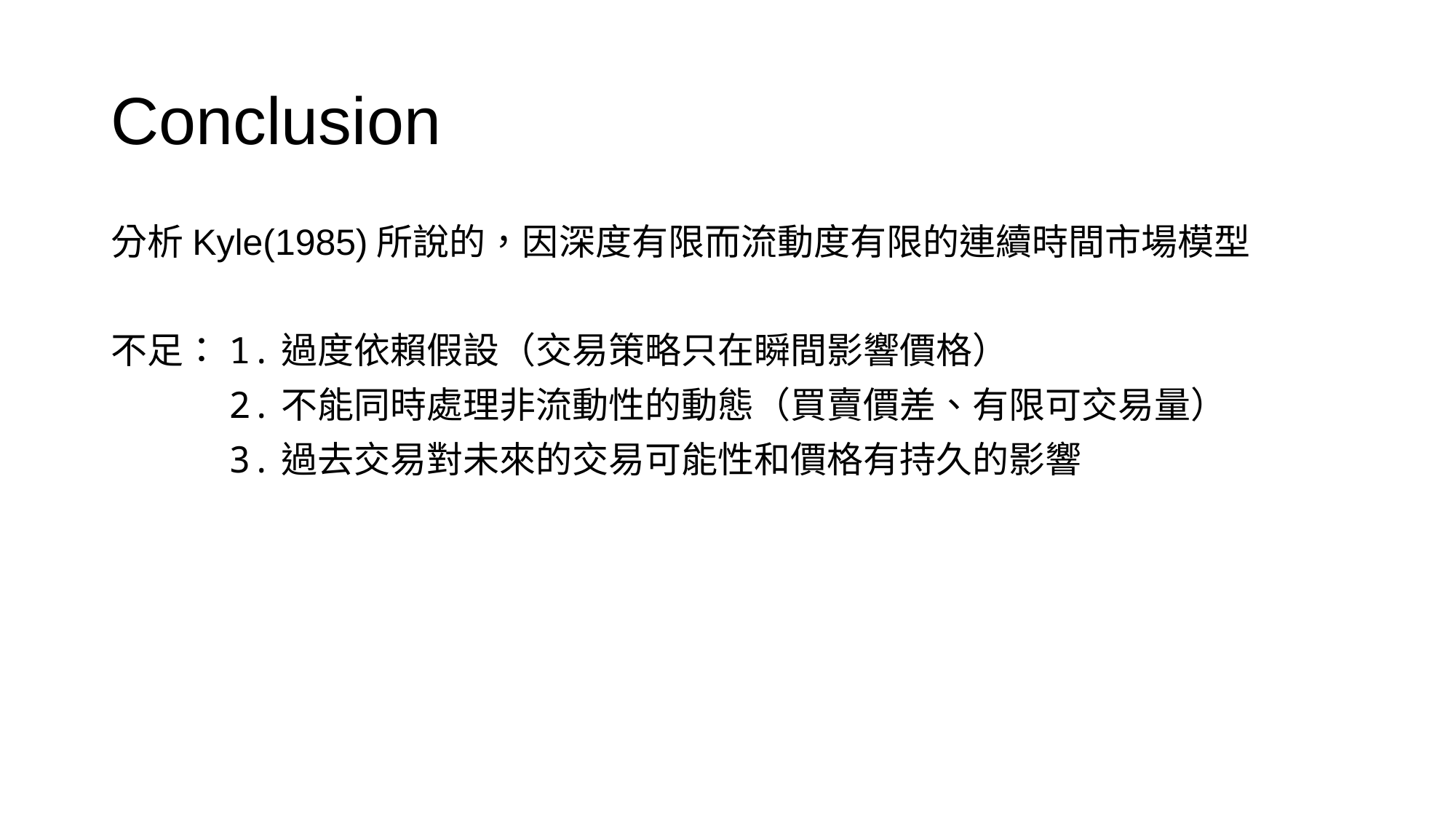

# Conclusion
分析Kyle(1985)所說的，因深度有限而流動度有限的連續時間市場模型

不足：1.過度依賴假設（交易策略只在瞬間影響價格）
　　　2.不能同時處理非流動性的動態（買賣價差、有限可交易量）
　　　3.過去交易對未來的交易可能性和價格有持久的影響